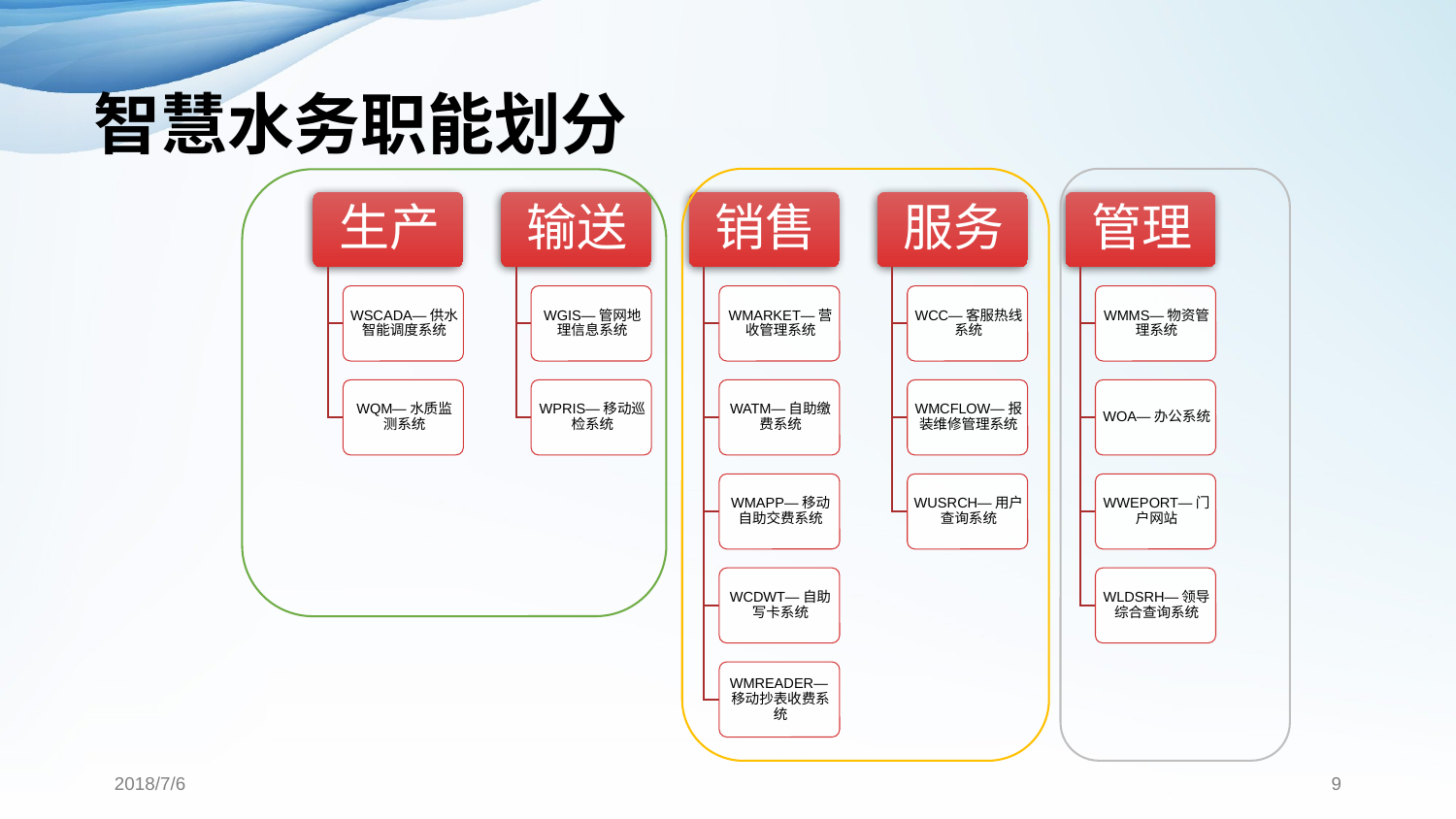

# 智慧水务职能划分

生产
WSCADA—供水智能调度系统
WQM—水质监测系统
输送
WGIS—管网地理信息系统
WPRIS—移动巡检系统
销售
WMARKET—营收管理系统
WATM—自助缴费系统
WMAPP—移动自助交费系统
WCDWT—自助写卡系统
WMREADER—移动抄表收费系统
服务
WCC—客服热线系统
WMCFLOW—报装维修管理系统
WUSRCH—用户查询系统
管理
WMMS—物资管理系统
WOA—办公系统
WWEPORT—门户网站
WLDSRH—领导综合查询系统
2018/7/6
9